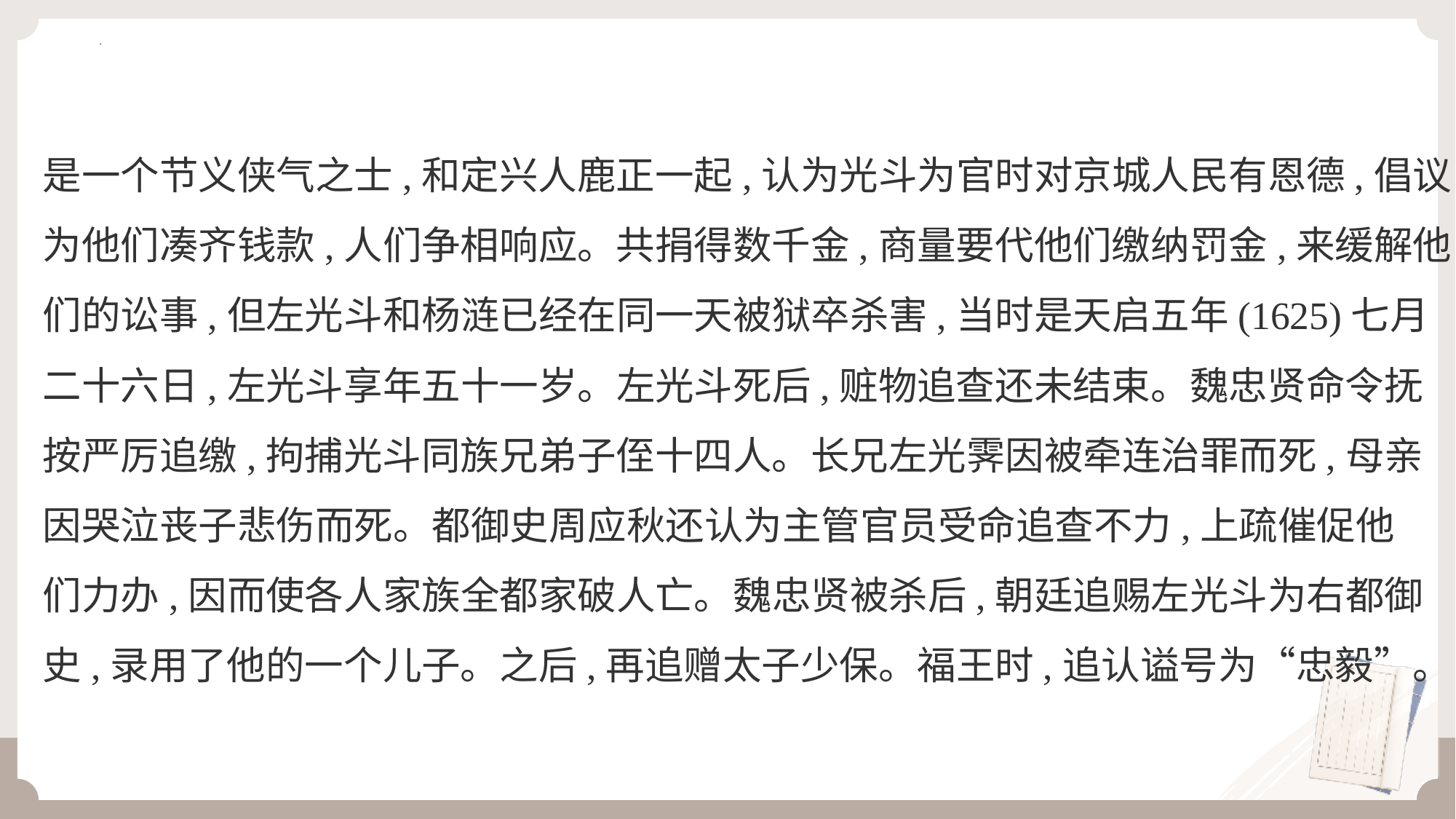

是一个节义侠气之士,和定兴人鹿正一起,认为光斗为官时对京城人民有恩德,倡议
为他们凑齐钱款,人们争相响应。共捐得数千金,商量要代他们缴纳罚金,来缓解他
们的讼事,但左光斗和杨涟已经在同一天被狱卒杀害,当时是天启五年(1625)七月
二十六日,左光斗享年五十一岁。左光斗死后,赃物追查还未结束。魏忠贤命令抚
按严厉追缴,拘捕光斗同族兄弟子侄十四人。长兄左光霁因被牵连治罪而死,母亲
因哭泣丧子悲伤而死。都御史周应秋还认为主管官员受命追查不力,上疏催促他
们力办,因而使各人家族全都家破人亡。魏忠贤被杀后,朝廷追赐左光斗为右都御
史,录用了他的一个儿子。之后,再追赠太子少保。福王时,追认谥号为“忠毅”。